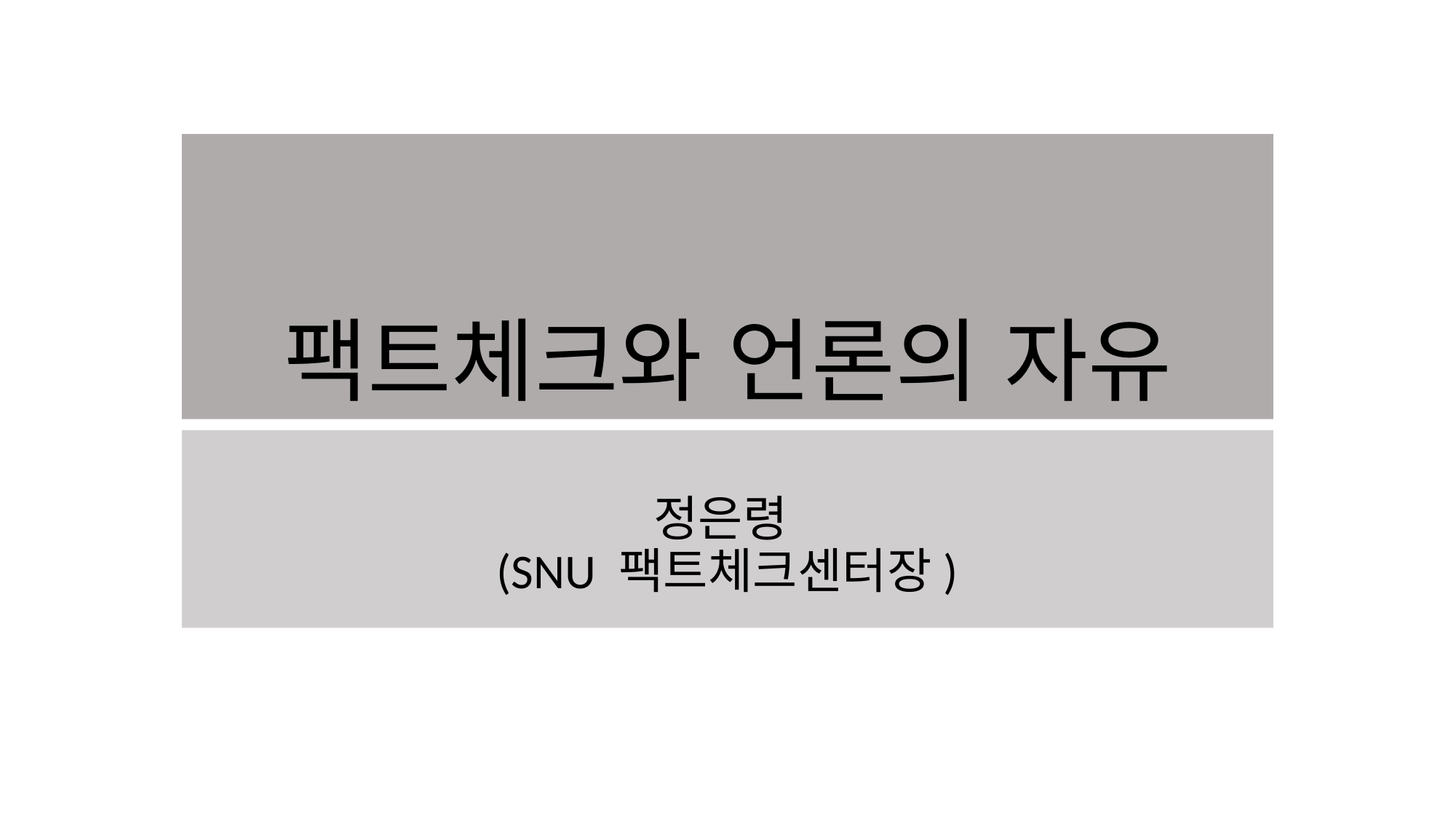

# 팩트체크와 언론의 자유

정은령
(SNU 팩트체크센터장)